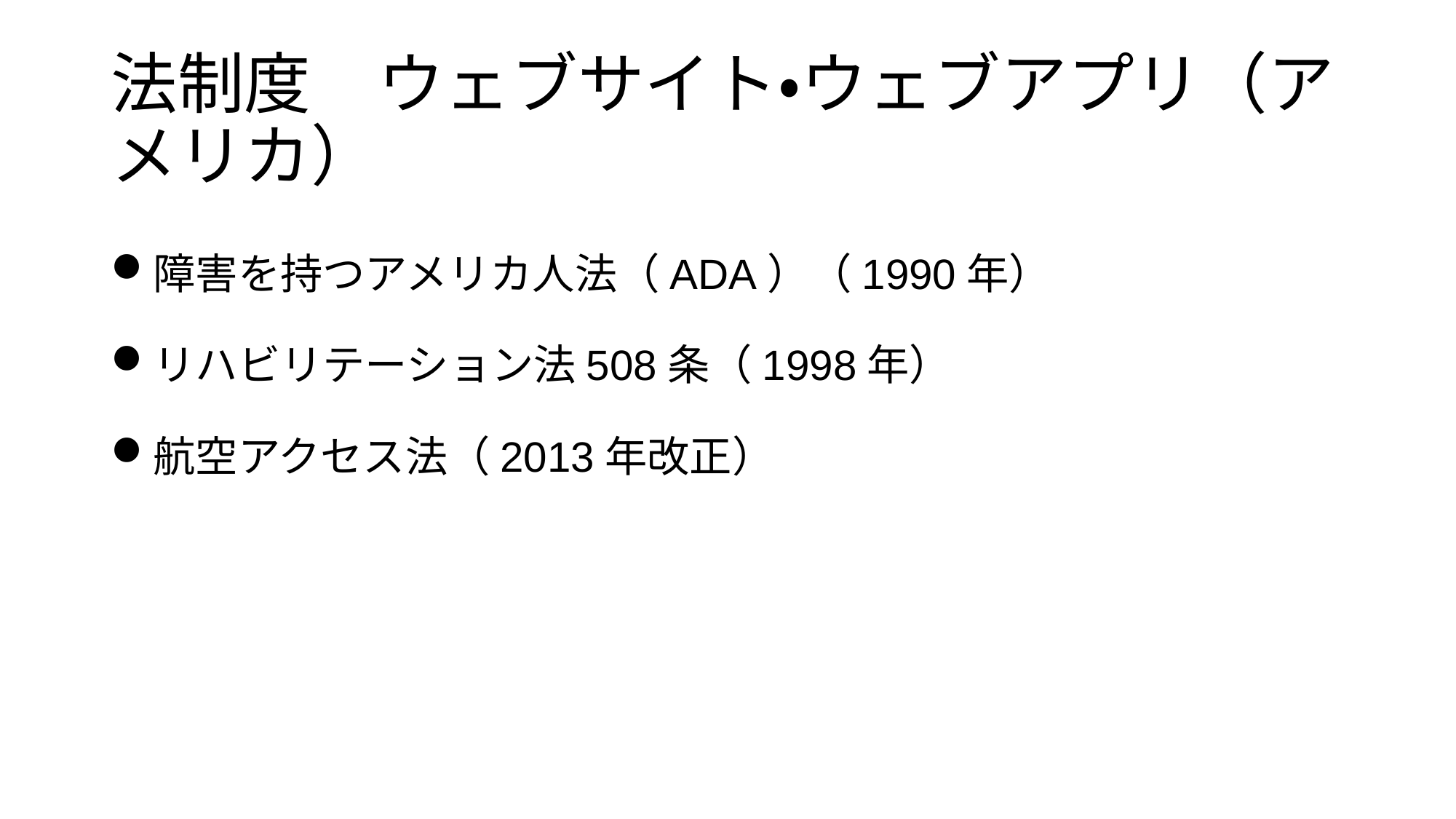

# 法制度　ウェブサイト・ウェブアプリ（アメリカ）
障害を持つアメリカ人法（ADA）（1990年）
リハビリテーション法508条（1998年）
航空アクセス法（2013年改正）